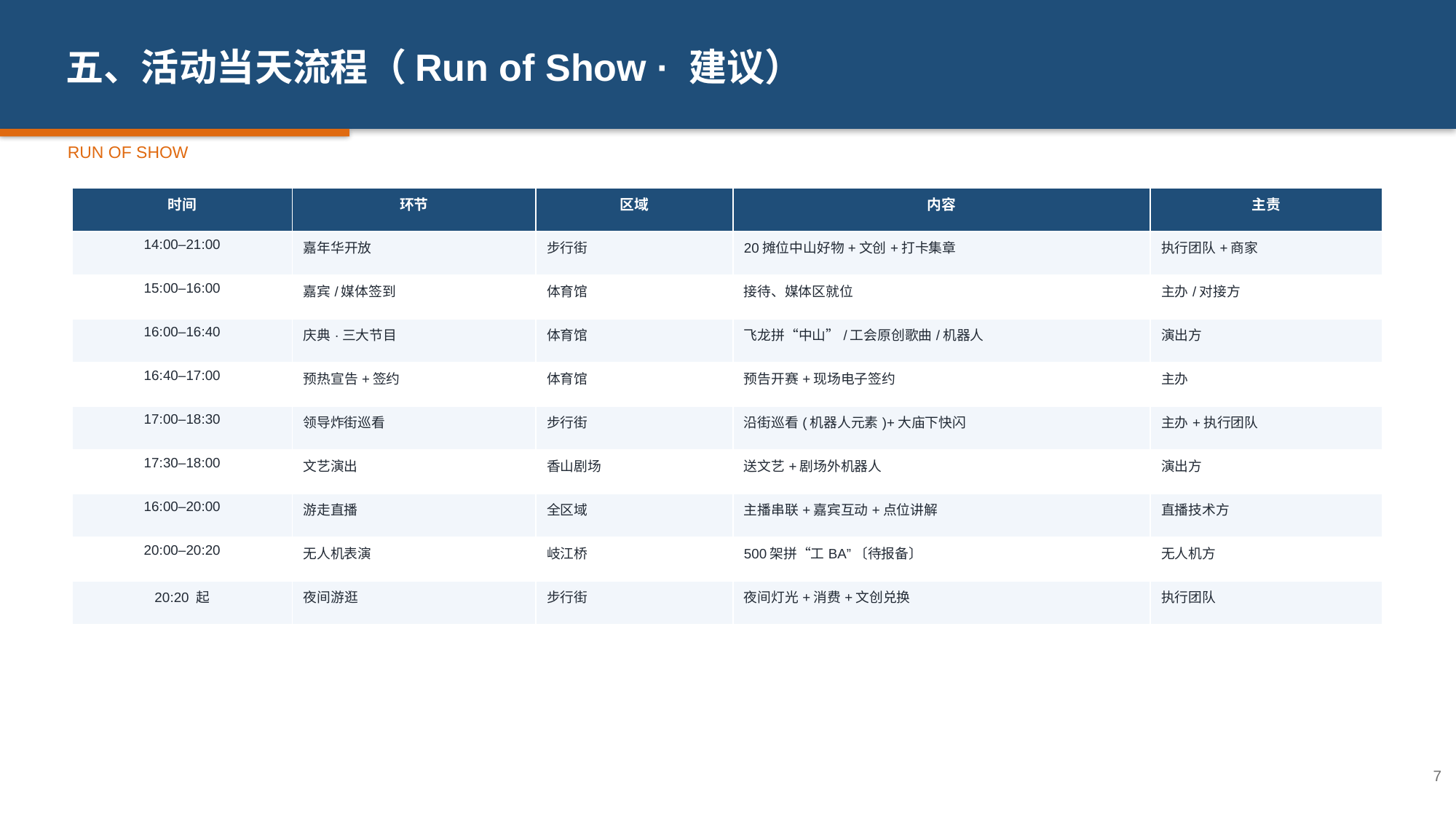

五、活动当天流程（Run of Show · 建议）

RUN OF SHOW
| 时间 | 环节 | 区域 | 内容 | 主责 |
| --- | --- | --- | --- | --- |
| 14:00–21:00 | 嘉年华开放 | 步行街 | 20摊位中山好物+文创+打卡集章 | 执行团队+商家 |
| 15:00–16:00 | 嘉宾/媒体签到 | 体育馆 | 接待、媒体区就位 | 主办/对接方 |
| 16:00–16:40 | 庆典·三大节目 | 体育馆 | 飞龙拼“中山”/工会原创歌曲/机器人 | 演出方 |
| 16:40–17:00 | 预热宣告+签约 | 体育馆 | 预告开赛+现场电子签约 | 主办 |
| 17:00–18:30 | 领导炸街巡看 | 步行街 | 沿街巡看(机器人元素)+大庙下快闪 | 主办+执行团队 |
| 17:30–18:00 | 文艺演出 | 香山剧场 | 送文艺+剧场外机器人 | 演出方 |
| 16:00–20:00 | 游走直播 | 全区域 | 主播串联+嘉宾互动+点位讲解 | 直播技术方 |
| 20:00–20:20 | 无人机表演 | 岐江桥 | 500架拼“工BA”〔待报备〕 | 无人机方 |
| 20:20 起 | 夜间游逛 | 步行街 | 夜间灯光+消费+文创兑换 | 执行团队 |
7